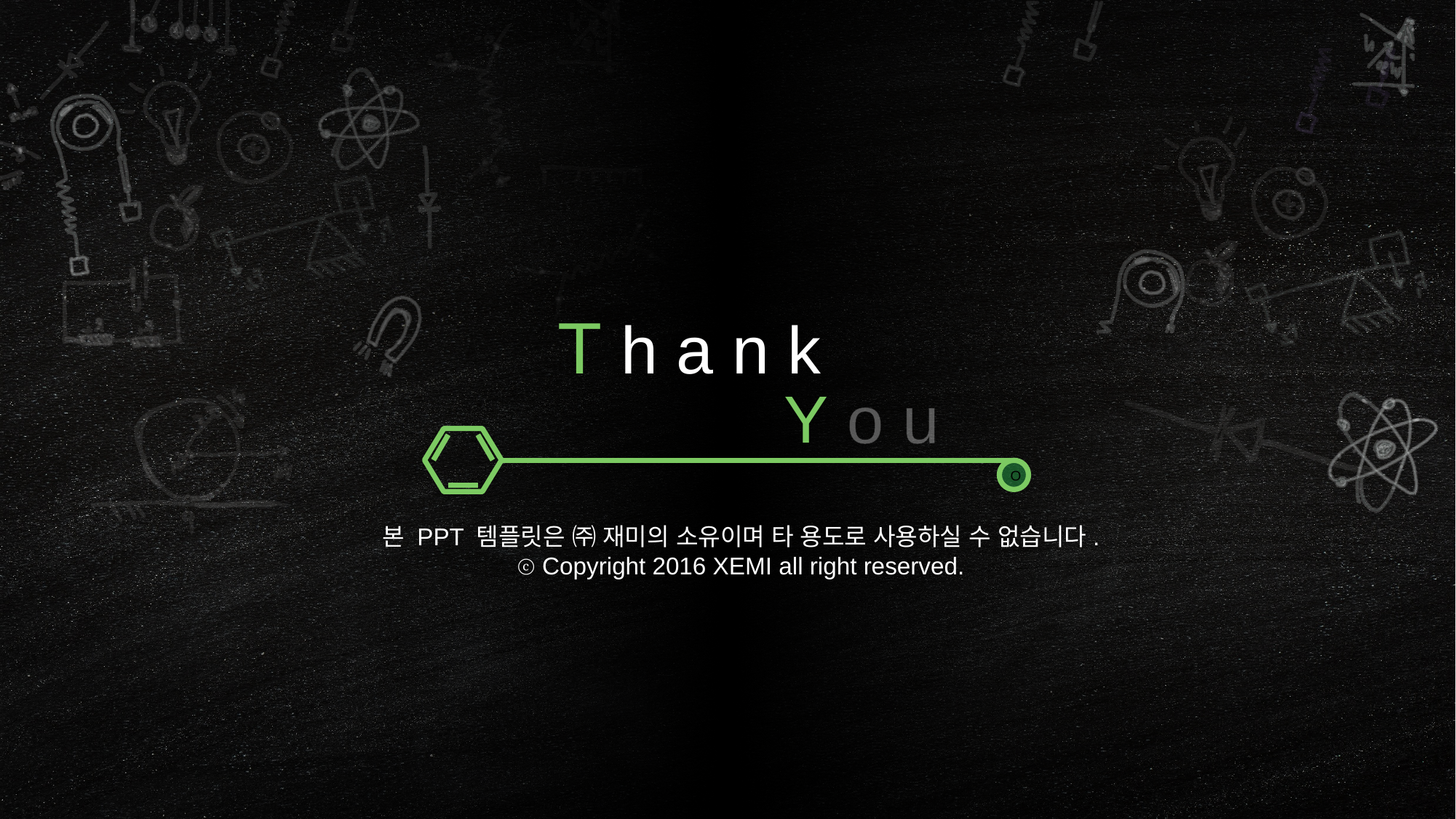

T h a n k
Y o u

 O
본 PPT 템플릿은 ㈜ 재미의 소유이며 타 용도로 사용하실 수 없습니다.
ⓒ Copyright 2016 XEMI all right reserved.